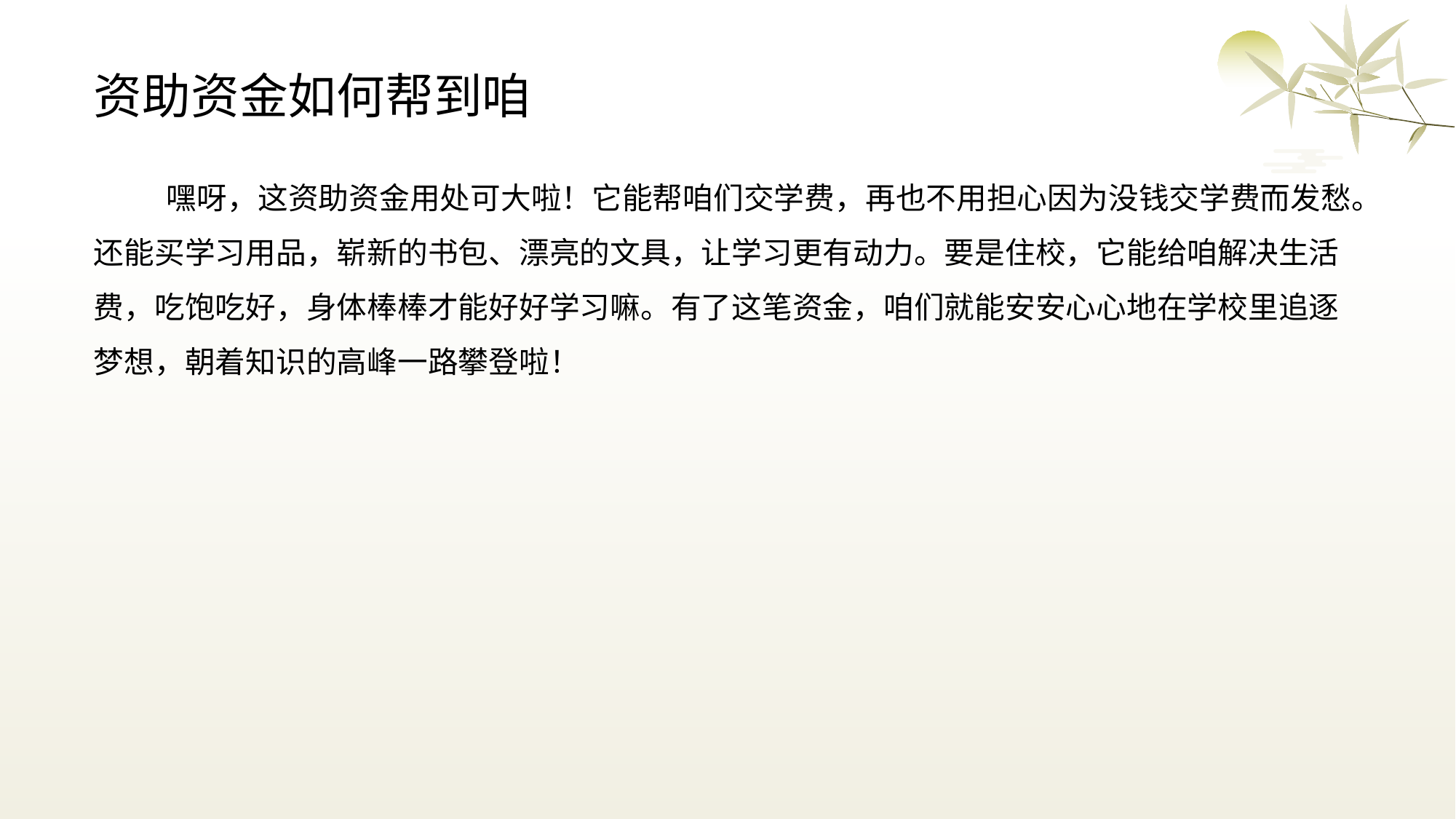

# 资助资金如何帮到咱
嘿呀，这资助资金用处可大啦！它能帮咱们交学费，再也不用担心因为没钱交学费而发愁。还能买学习用品，崭新的书包、漂亮的文具，让学习更有动力。要是住校，它能给咱解决生活费，吃饱吃好，身体棒棒才能好好学习嘛。有了这笔资金，咱们就能安安心心地在学校里追逐梦想，朝着知识的高峰一路攀登啦！